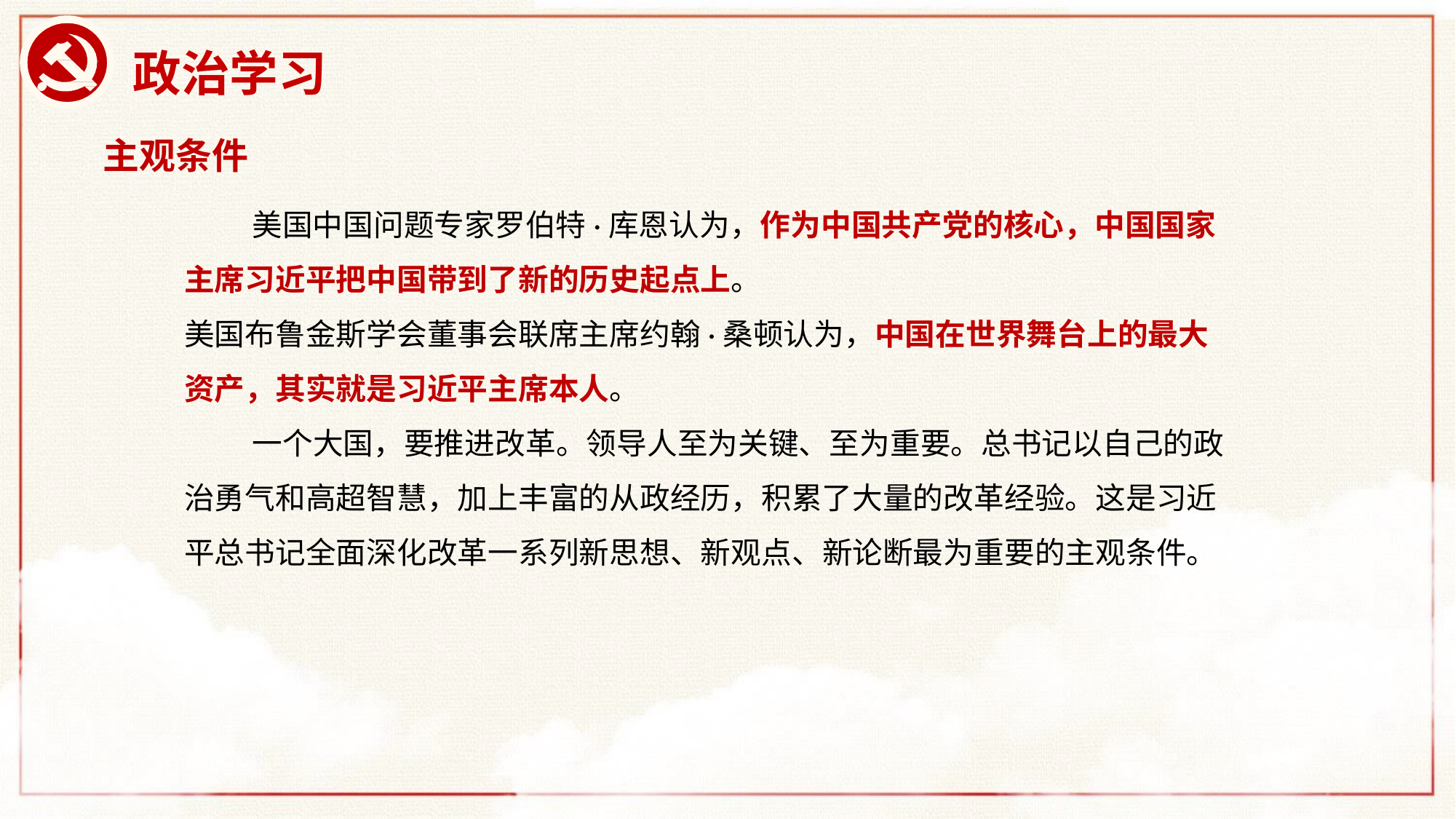

# 政治学习
主观条件
         美国中国问题专家罗伯特·库恩认为，作为中国共产党的核心，中国国家主席习近平把中国带到了新的历史起点上。
美国布鲁金斯学会董事会联席主席约翰·桑顿认为，中国在世界舞台上的最大资产，其实就是习近平主席本人。
         一个大国，要推进改革。领导人至为关键、至为重要。总书记以自己的政治勇气和高超智慧，加上丰富的从政经历，积累了大量的改革经验。这是习近平总书记全面深化改革一系列新思想、新观点、新论断最为重要的主观条件。